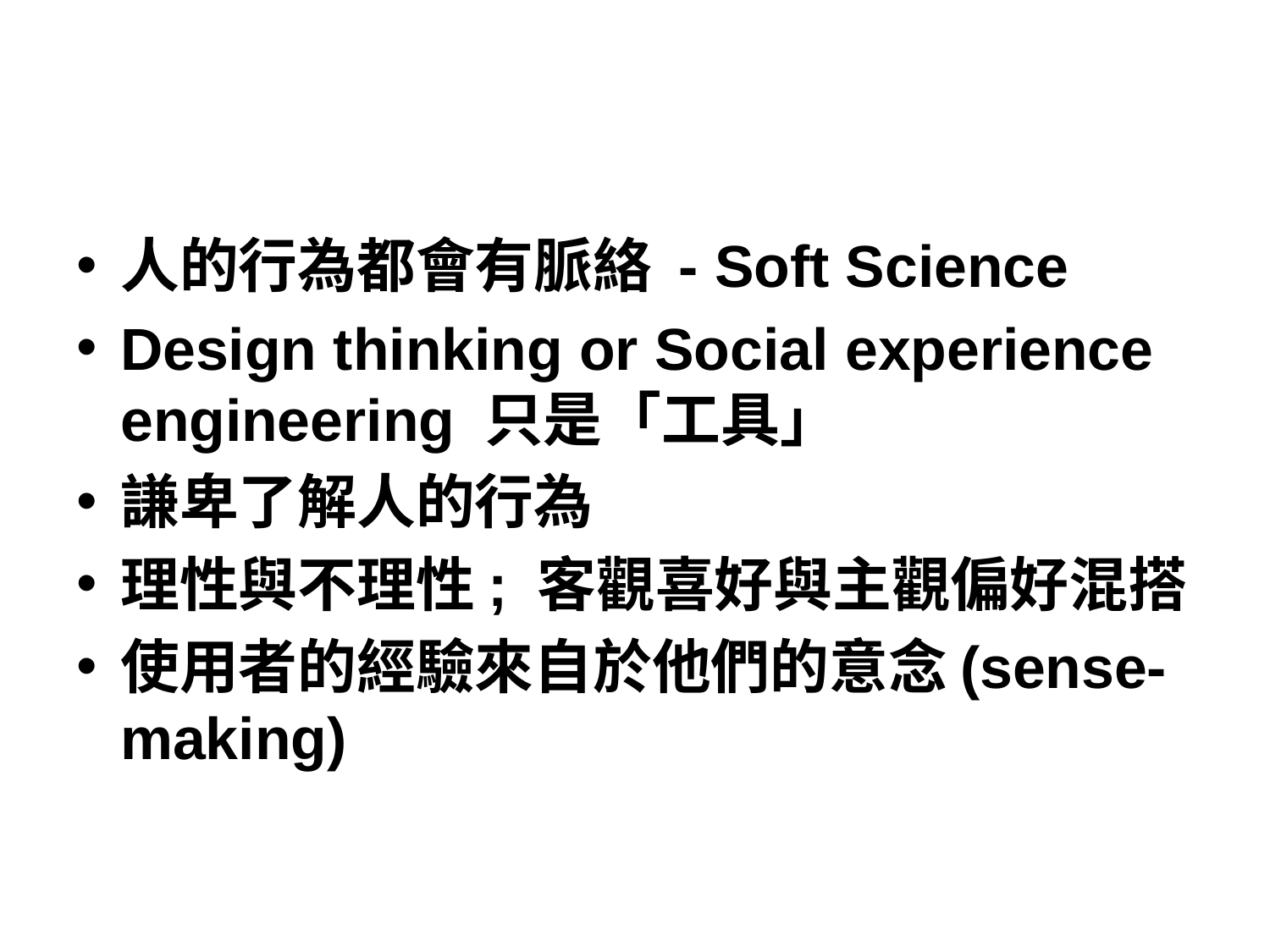

#
人的行為都會有脈絡 - Soft Science
Design thinking or Social experience engineering 只是「工具」
謙卑了解人的行為
理性與不理性; 客觀喜好與主觀偏好混搭
使用者的經驗來自於他們的意念(sense-making)